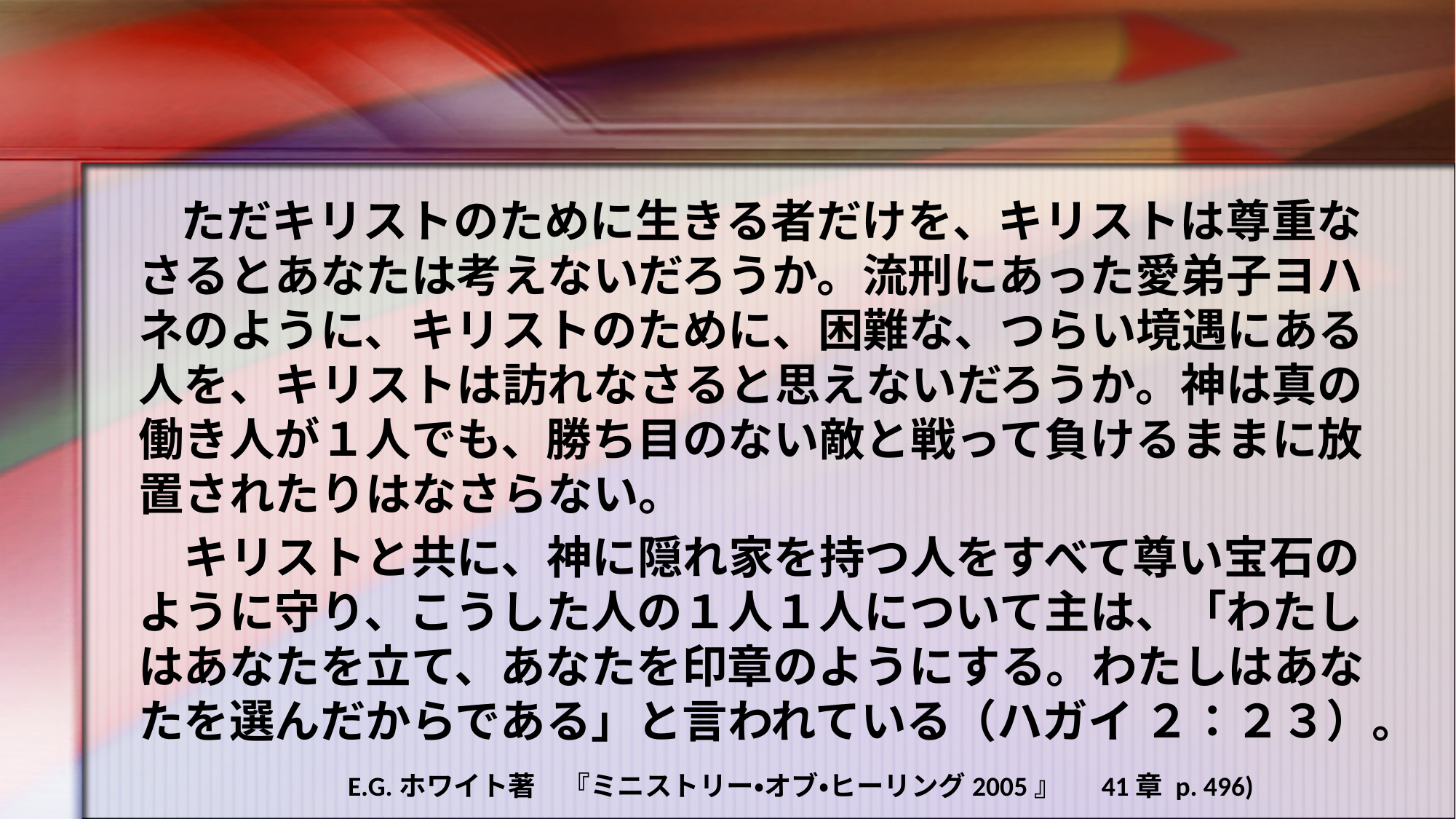

ただキリストのために生きる者だけを、キリストは尊重なさるとあなたは考えないだろうか。流刑にあった愛弟子ヨハネのように、キリストのために、困難な、つらい境遇にある人を、キリストは訪れなさると思えないだろうか。神は真の働き人が１人でも、勝ち目のない敵と戦って負けるままに放置されたりはなさらない。
　キリストと共に、神に隠れ家を持つ人をすべて尊い宝石のように守り、こうした人の１人１人について主は、「わたしはあなたを立て、あなたを印章のようにする。わたしはあなたを選んだからである」と言われている（ハガイ ２：２３）。

E.G.ホワイト著　『ミニストリー・オブ・ヒーリング2005』　 41章 p. 496)